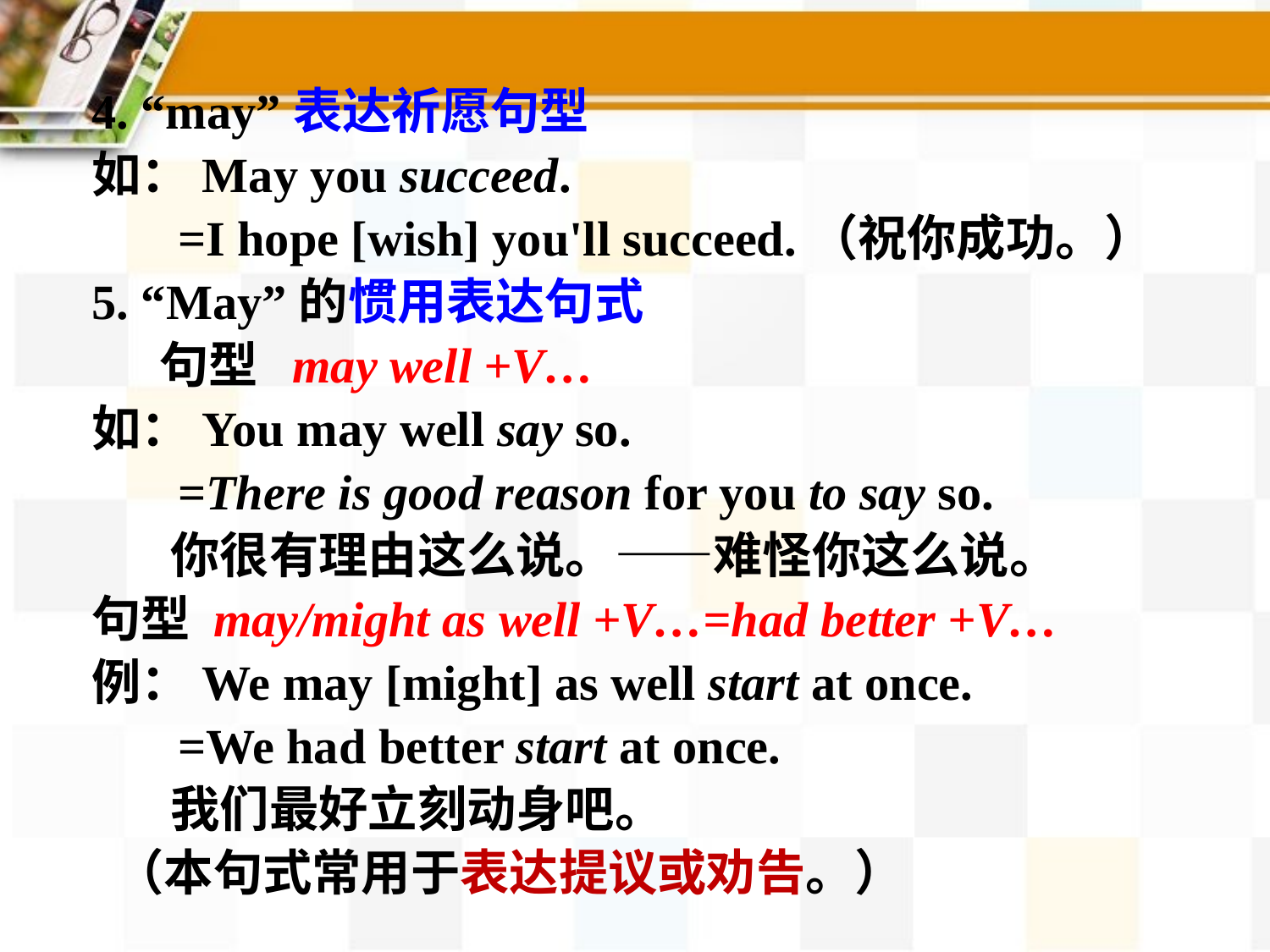

4. “may”表达祈愿句型
如：May you succeed.
       =I hope [wish] you'll succeed.（祝你成功。）
5. “May”的惯用表达句式
     句型  may well +V…
如：You may well say so.
       =There is good reason for you to say so.
      你很有理由这么说。——难怪你这么说。
句型 may/might as well +V…=had better +V…
例：We may [might] as well start at once.
       =We had better start at once.
      我们最好立刻动身吧。
 （本句式常用于表达提议或劝告。）